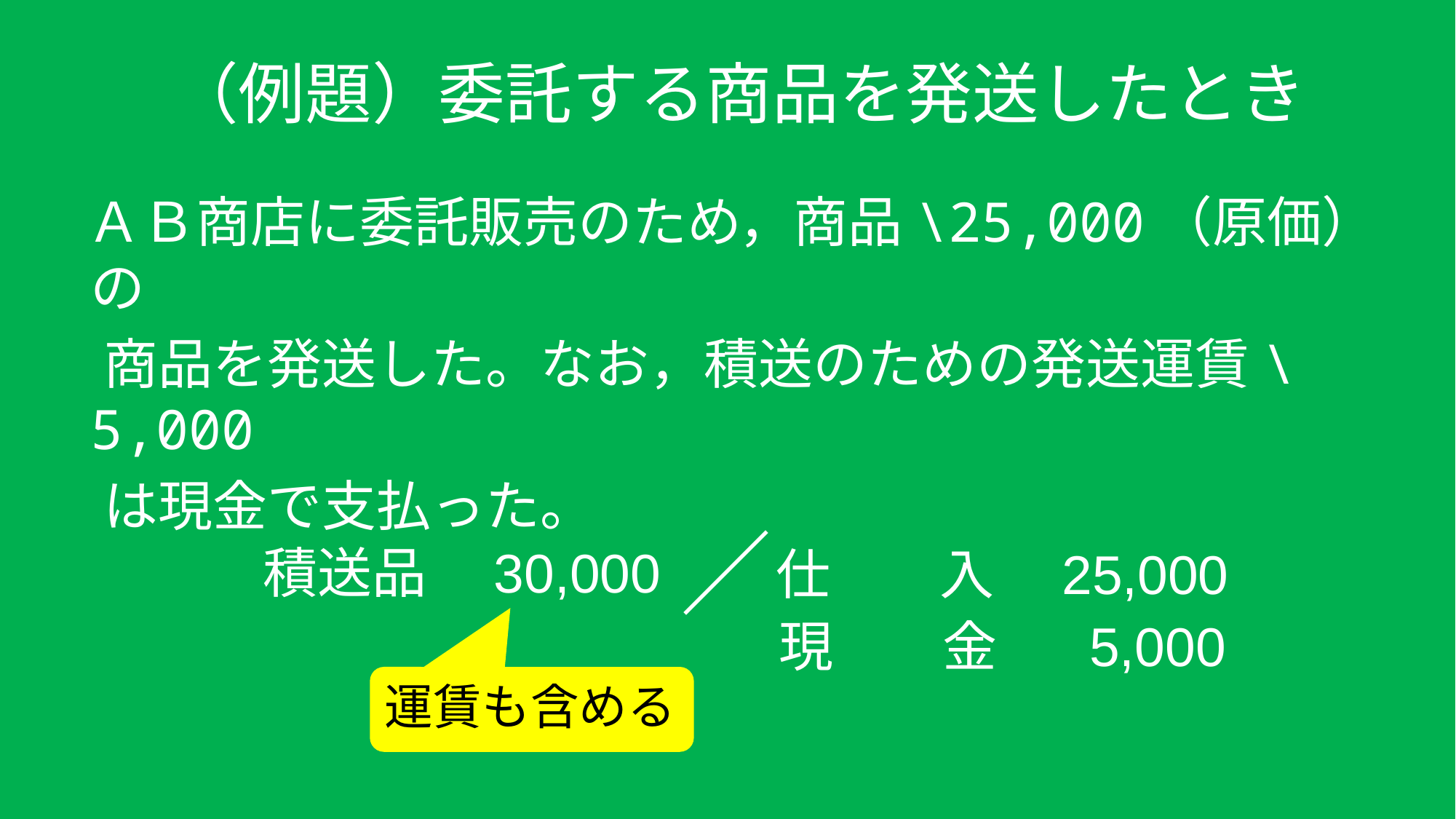

# （例題）委託する商品を発送したとき
  ＡＢ商店に委託販売のため，商品\25,000（原価）の
　商品を発送した。なお，積送のための発送運賃\5,000
　は現金で支払った。
／
積送品　30,000
仕　　入　25,000
現　　金　  5,000
運賃も含める